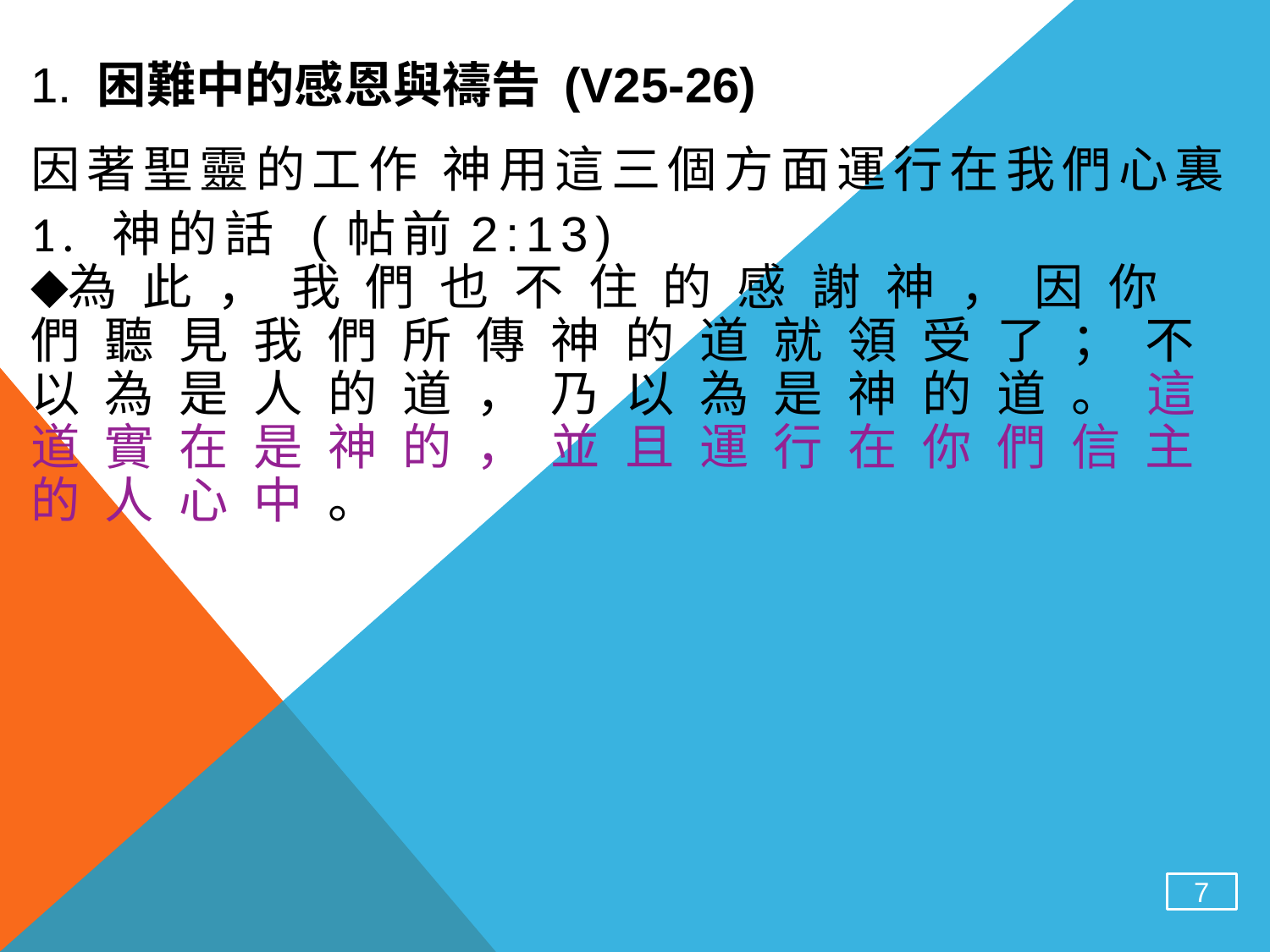

# 1. 困難中的感恩與禱告 (v25-26)
因著聖靈的工作 神用這三個方面運行在我們心裏
1. 神的話 (帖前2:13)
為 此 ， 我 們 也 不 住 的 感 謝 神 ， 因 你 們 聽 見 我 們 所 傳 神 的 道 就 領 受 了 ； 不 以 為 是 人 的 道 ， 乃 以 為 是 神 的 道 。 這 道 實 在 是 神 的 ， 並 且 運 行 在 你 們 信 主 的 人 心 中 。
7